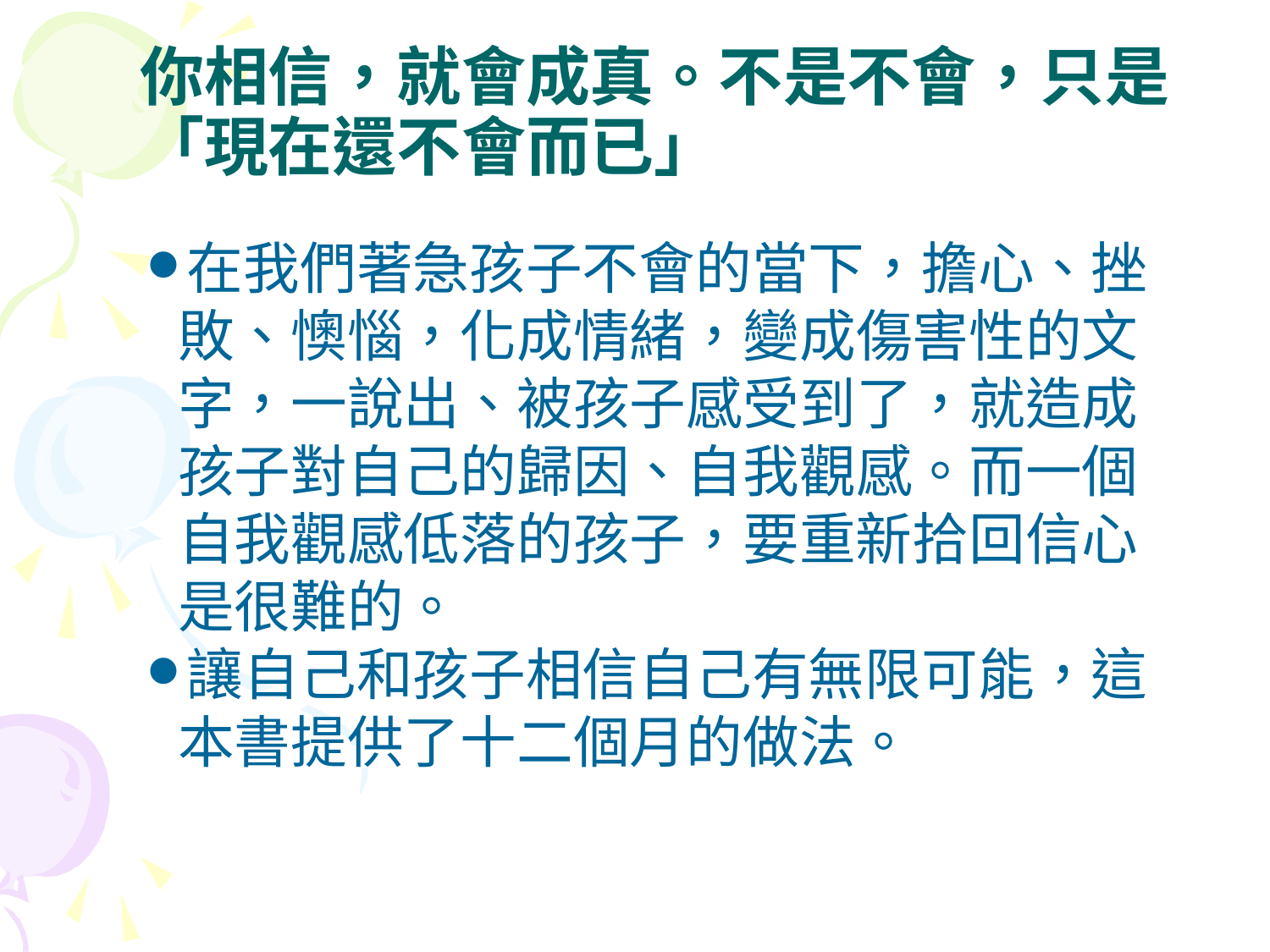

# 你相信，就會成真。不是不會，只是「現在還不會而已」
在我們著急孩子不會的當下，擔心、挫敗、懊惱，化成情緒，變成傷害性的文字，一說出、被孩子感受到了，就造成孩子對自己的歸因、自我觀感。而一個自我觀感低落的孩子，要重新拾回信心是很難的。
讓自己和孩子相信自己有無限可能，這本書提供了十二個月的做法。